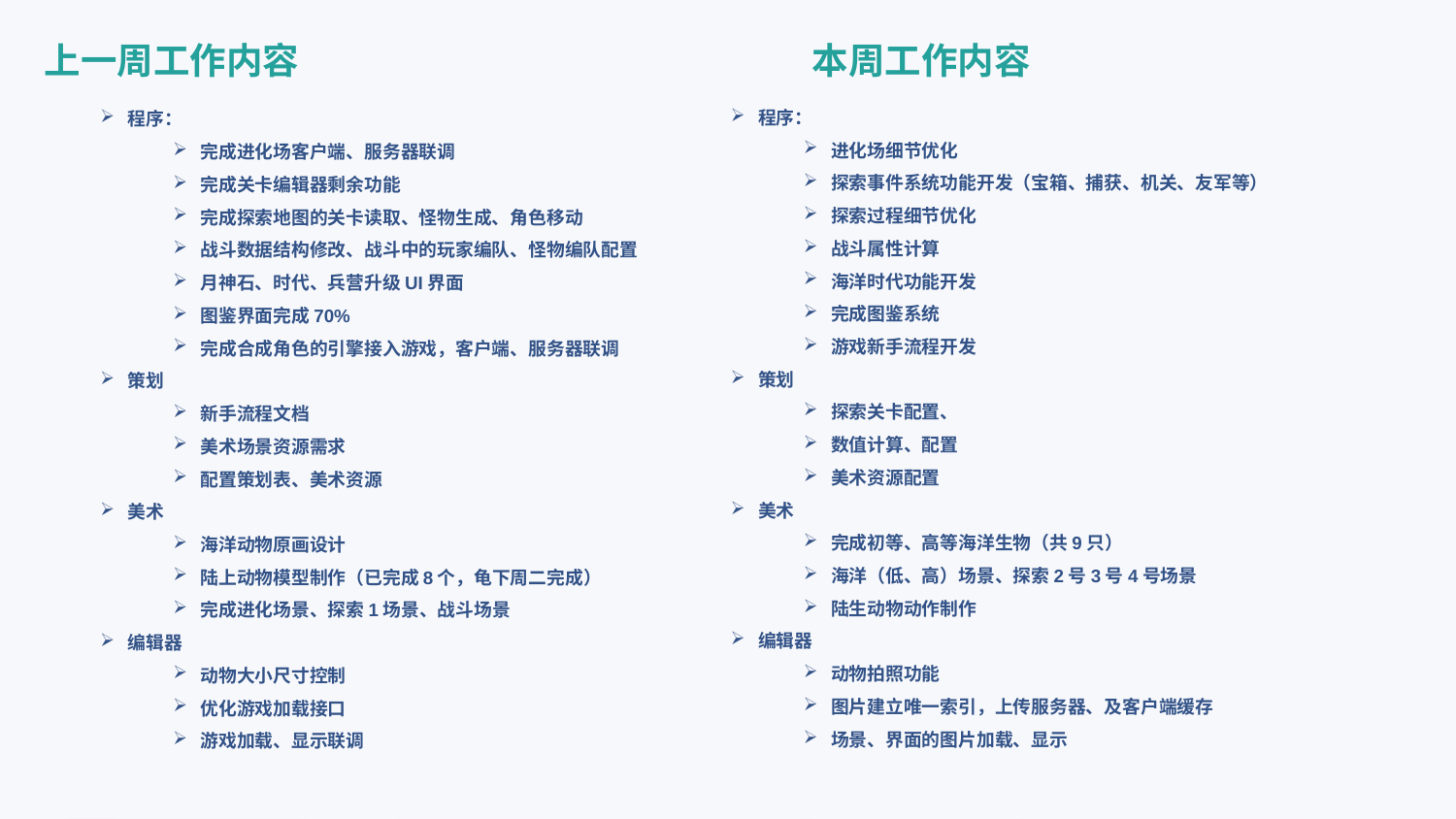

上一周工作内容
本周工作内容
程序：
进化场细节优化
探索事件系统功能开发（宝箱、捕获、机关、友军等）
探索过程细节优化
战斗属性计算
海洋时代功能开发
完成图鉴系统
游戏新手流程开发
策划
探索关卡配置、
数值计算、配置
美术资源配置
美术
完成初等、高等海洋生物（共9只）
海洋（低、高）场景、探索2号3号4号场景
陆生动物动作制作
编辑器
动物拍照功能
图片建立唯一索引，上传服务器、及客户端缓存
场景、界面的图片加载、显示
程序：
完成进化场客户端、服务器联调
完成关卡编辑器剩余功能
完成探索地图的关卡读取、怪物生成、角色移动
战斗数据结构修改、战斗中的玩家编队、怪物编队配置
月神石、时代、兵营升级UI界面
图鉴界面完成70%
完成合成角色的引擎接入游戏，客户端、服务器联调
策划
新手流程文档
美术场景资源需求
配置策划表、美术资源
美术
海洋动物原画设计
陆上动物模型制作（已完成8个，龟下周二完成）
完成进化场景、探索1场景、战斗场景
编辑器
动物大小尺寸控制
优化游戏加载接口
游戏加载、显示联调